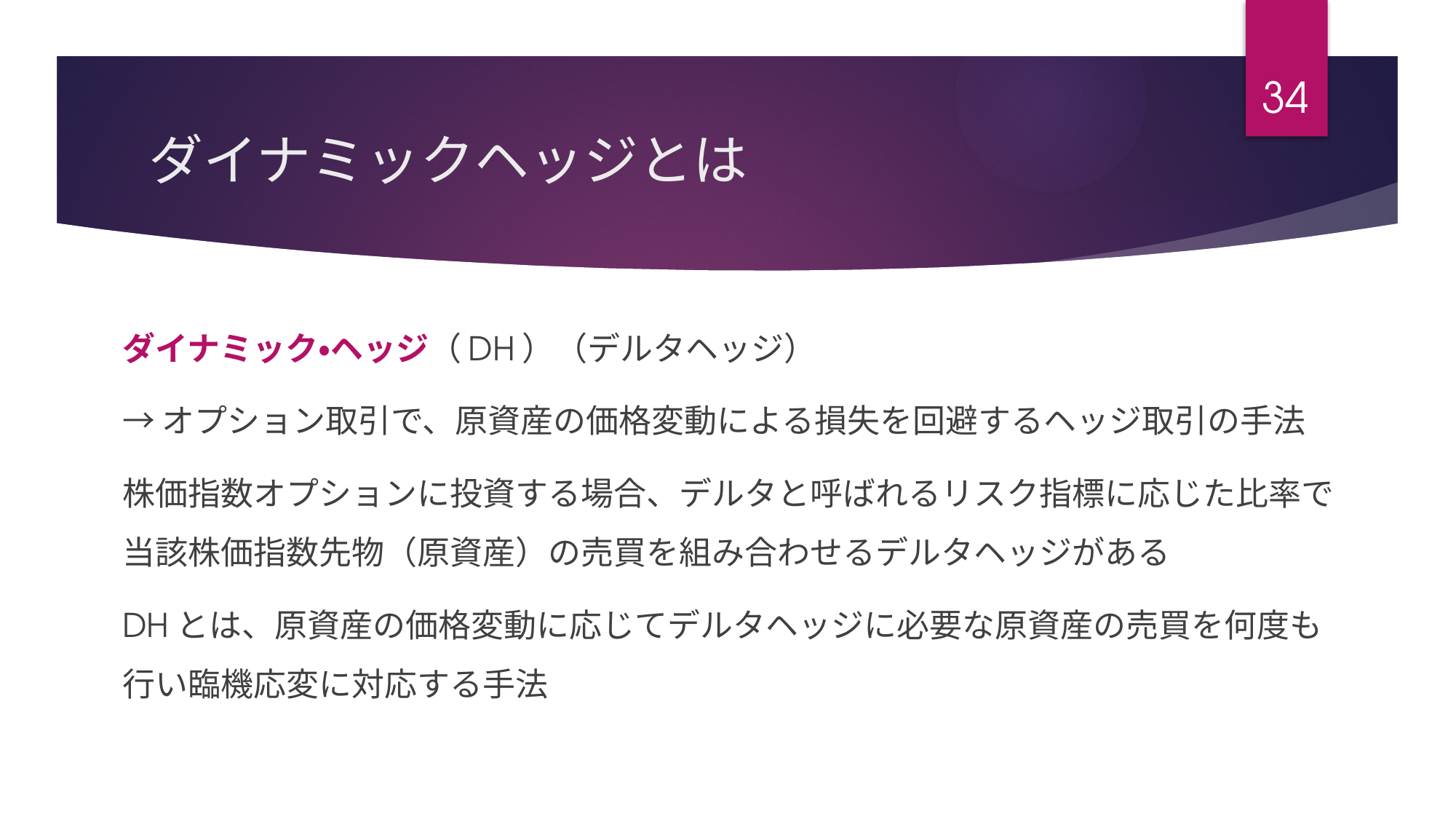

34
# ダイナミックヘッジとは
ダイナミック・ヘッジ（DH）（デルタヘッジ）
→オプション取引で、原資産の価格変動による損失を回避するヘッジ取引の手法
株価指数オプションに投資する場合、デルタと呼ばれるリスク指標に応じた比率で当該株価指数先物（原資産）の売買を組み合わせるデルタヘッジがある
DHとは、原資産の価格変動に応じてデルタヘッジに必要な原資産の売買を何度も行い臨機応変に対応する手法